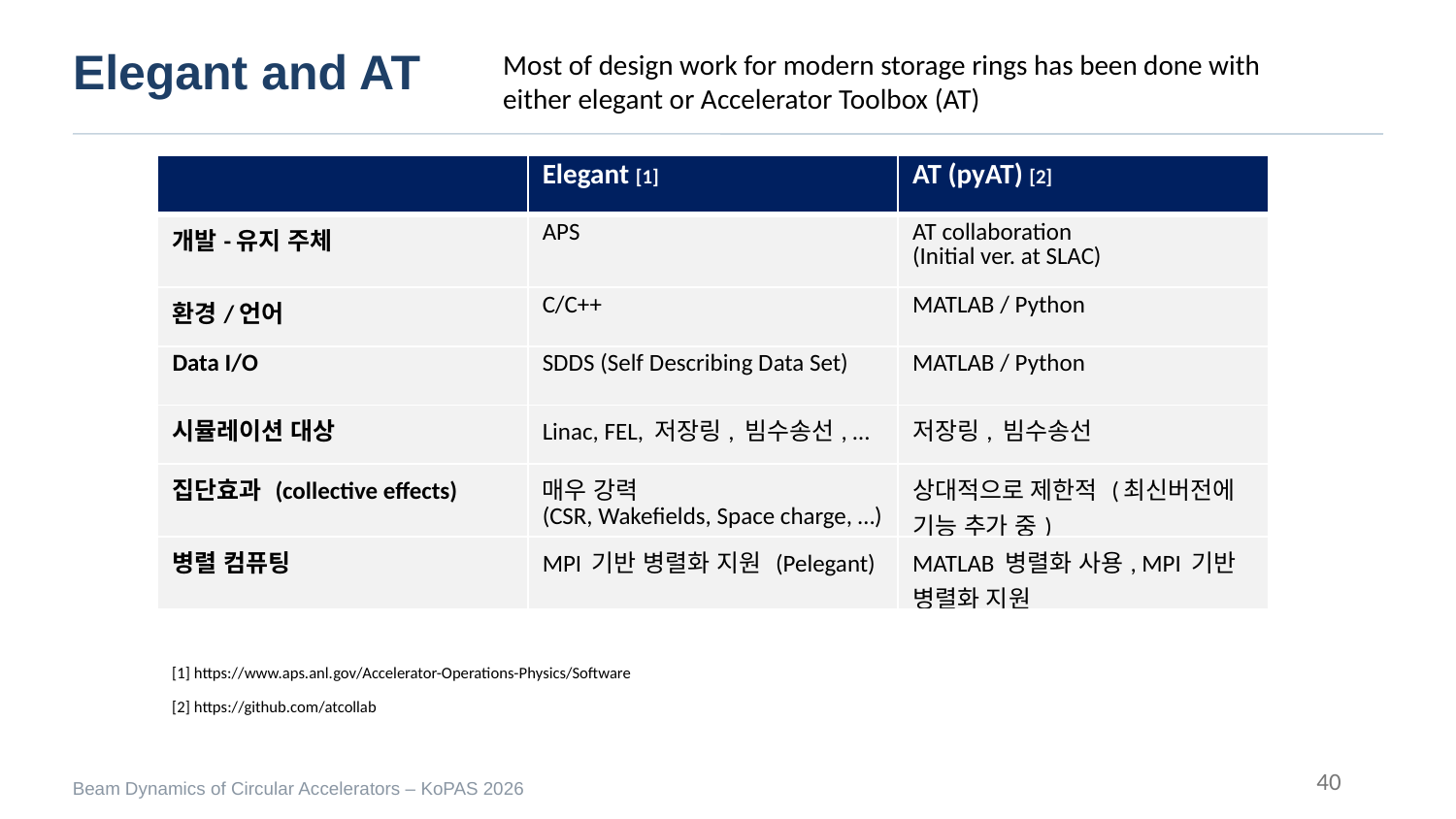

Elegant and AT
Most of design work for modern storage rings has been done with
either elegant or Accelerator Toolbox (AT)

|  | Elegant [1] | AT (pyAT) [2] |
| --- | --- | --- |
| 개발-유지 주체 | APS | AT collaboration (Initial ver. at SLAC) |
| 환경/언어 | C/C++ | MATLAB / Python |
| Data I/O | SDDS (Self Describing Data Set) | MATLAB / Python |
| 시뮬레이션 대상 | Linac, FEL, 저장링, 빔수송선, … | 저장링, 빔수송선 |
| 집단효과 (collective effects) | 매우 강력 (CSR, Wakefields, Space charge, …) | 상대적으로 제한적 (최신버전에 기능 추가 중) |
| 병렬 컴퓨팅 | MPI 기반 병렬화 지원 (Pelegant) | MATLAB 병렬화 사용, MPI 기반 병렬화 지원 |
[1] https://www.aps.anl.gov/Accelerator-Operations-Physics/Software
[2] https://github.com/atcollab
40
Beam Dynamics of Circular Accelerators – KoPAS 2026